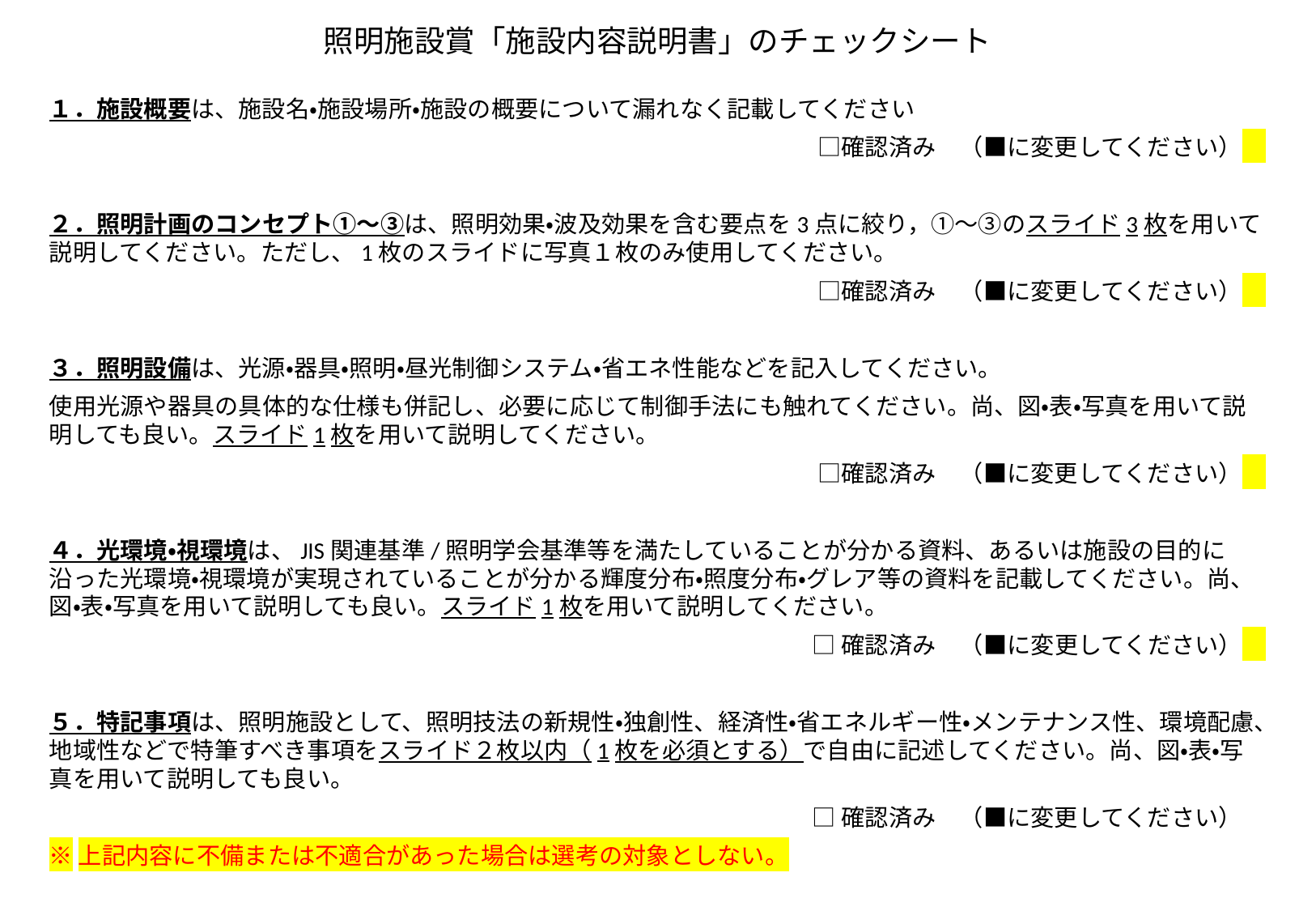

照明施設賞「施設内容説明書」のチェックシート
１．施設概要は、施設名・施設場所・施設の概要について漏れなく記載してください
　□確認済み　（■に変更してください）

２．照明計画のコンセプト①～③は、照明効果・波及効果を含む要点を3点に絞り，①～③のスライド3枚を用いて説明してください。ただし、1枚のスライドに写真１枚のみ使用してください。
　□確認済み　（■に変更してください）

３．照明設備は、光源・器具・照明・昼光制御システム・省エネ性能などを記入してください。
使用光源や器具の具体的な仕様も併記し、必要に応じて制御手法にも触れてください。尚、図・表・写真を用いて説明しても良い。スライド1枚を用いて説明してください。
　□確認済み　（■に変更してください）

４．光環境・視環境は、JIS関連基準/照明学会基準等を満たしていることが分かる資料、あるいは施設の目的に沿った光環境・視環境が実現されていることが分かる輝度分布・照度分布・グレア等の資料を記載してください。尚、図・表・写真を用いて説明しても良い。スライド1枚を用いて説明してください。
□確認済み　（■に変更してください）

５．特記事項は、照明施設として、照明技法の新規性・独創性、経済性・省エネルギー性・メンテナンス性、環境配慮、地域性などで特筆すべき事項をスライド２枚以内（1枚を必須とする）で自由に記述してください。尚、図・表・写真を用いて説明しても良い。
□確認済み　（■に変更してください）
※上記内容に不備または不適合があった場合は選考の対象としない。